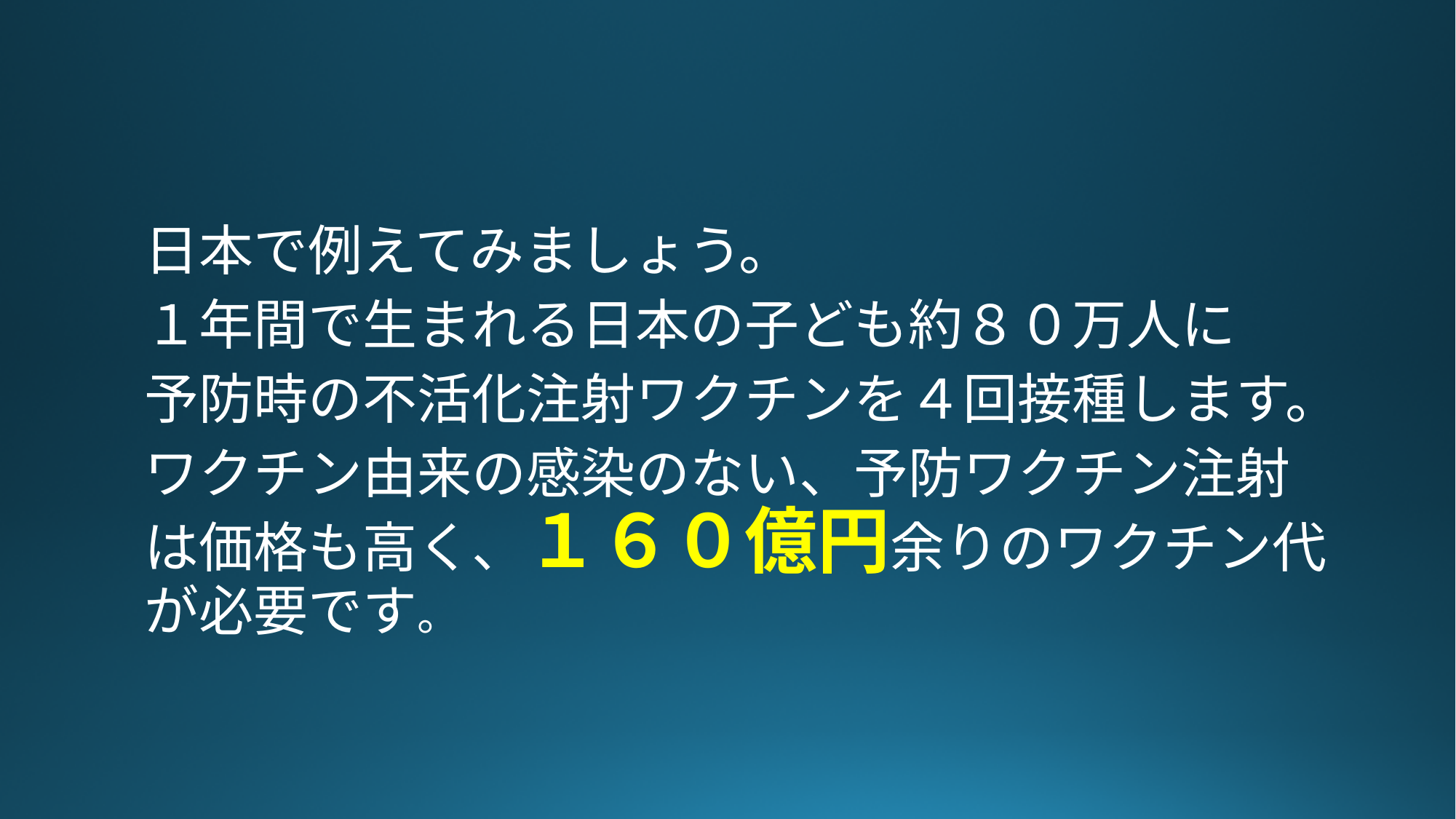

#
日本で例えてみましょう。
１年間で生まれる日本の子ども約８０万人に
予防時の不活化注射ワクチンを４回接種します。
ワクチン由来の感染のない、予防ワクチン注射は価格も高く、１６０億円余りのワクチン代が必要です。